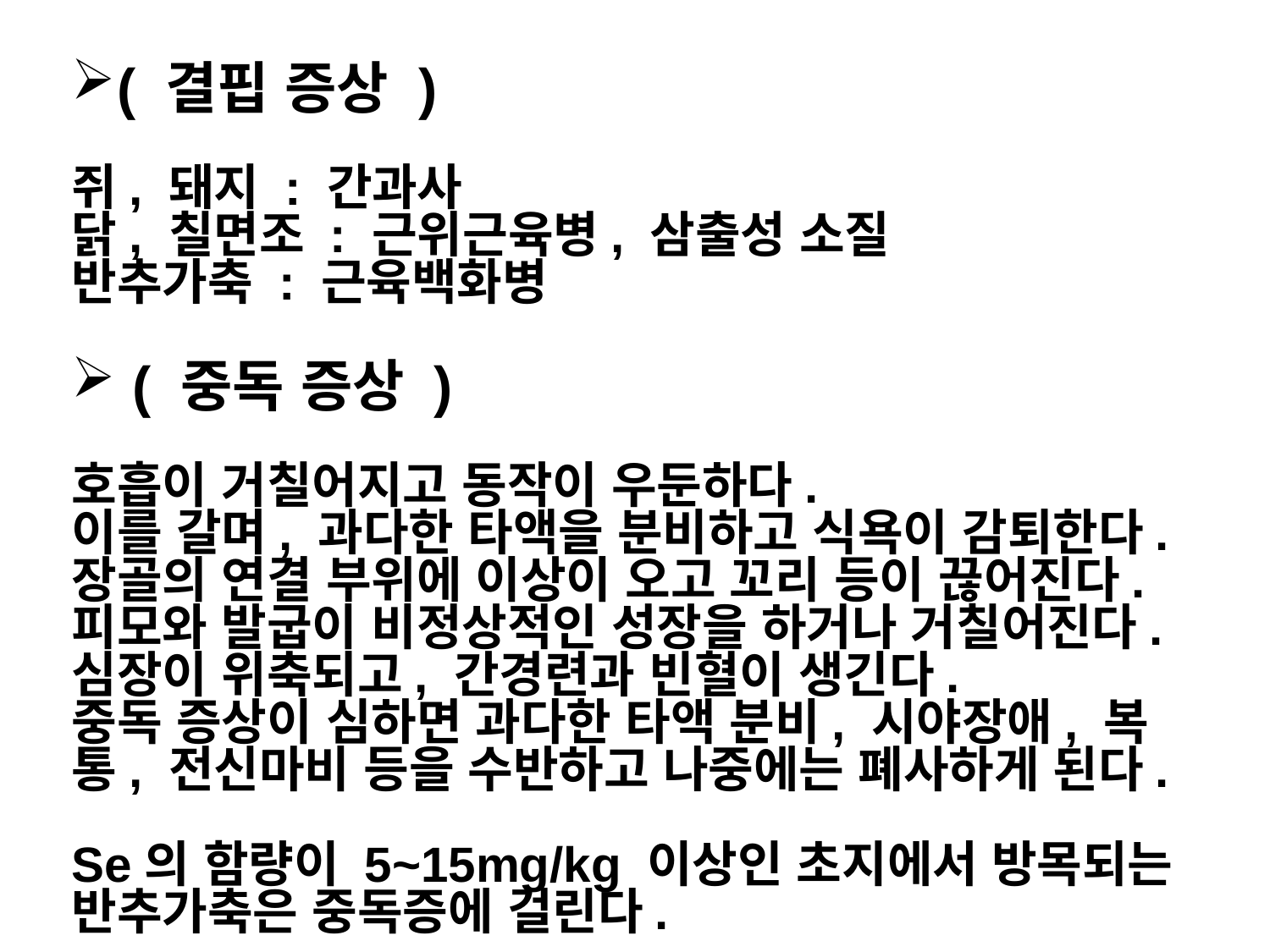

( 결핍 증상 )

쥐, 돼지 : 간과사
닭, 칠면조 : 근위근육병, 삼출성 소질
반추가축 : 근육백화병

 ( 중독 증상 )

호흡이 거칠어지고 동작이 우둔하다.
이를 갈며, 과다한 타액을 분비하고 식욕이 감퇴한다.
장골의 연결 부위에 이상이 오고 꼬리 등이 끊어진다. 피모와 발굽이 비정상적인 성장을 하거나 거칠어진다.
심장이 위축되고, 간경련과 빈혈이 생긴다.
중독 증상이 심하면 과다한 타액 분비, 시야장애, 복통, 전신마비 등을 수반하고 나중에는 폐사하게 된다.

Se의 함량이 5~15mg/kg 이상인 초지에서 방목되는 반추가축은 중독증에 걸린다.